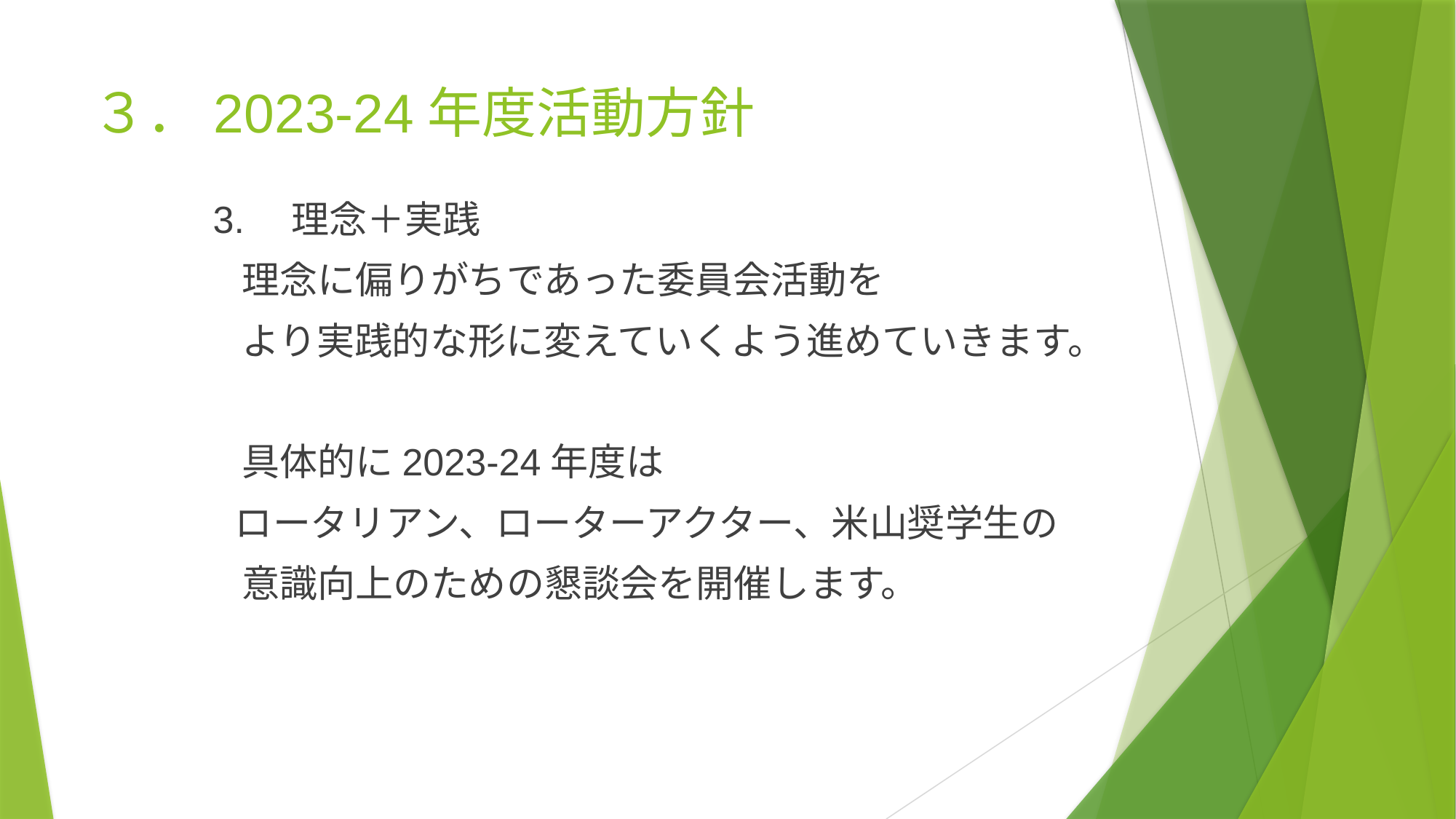

# ３．2023-24年度活動方針
　3.　理念＋実践
　　理念に偏りがちであった委員会活動を
　　より実践的な形に変えていくよう進めていきます。

　　具体的に2023-24年度は
       ロータリアン、ローターアクター、米山奨学生の
　　意識向上のための懇談会を開催します。